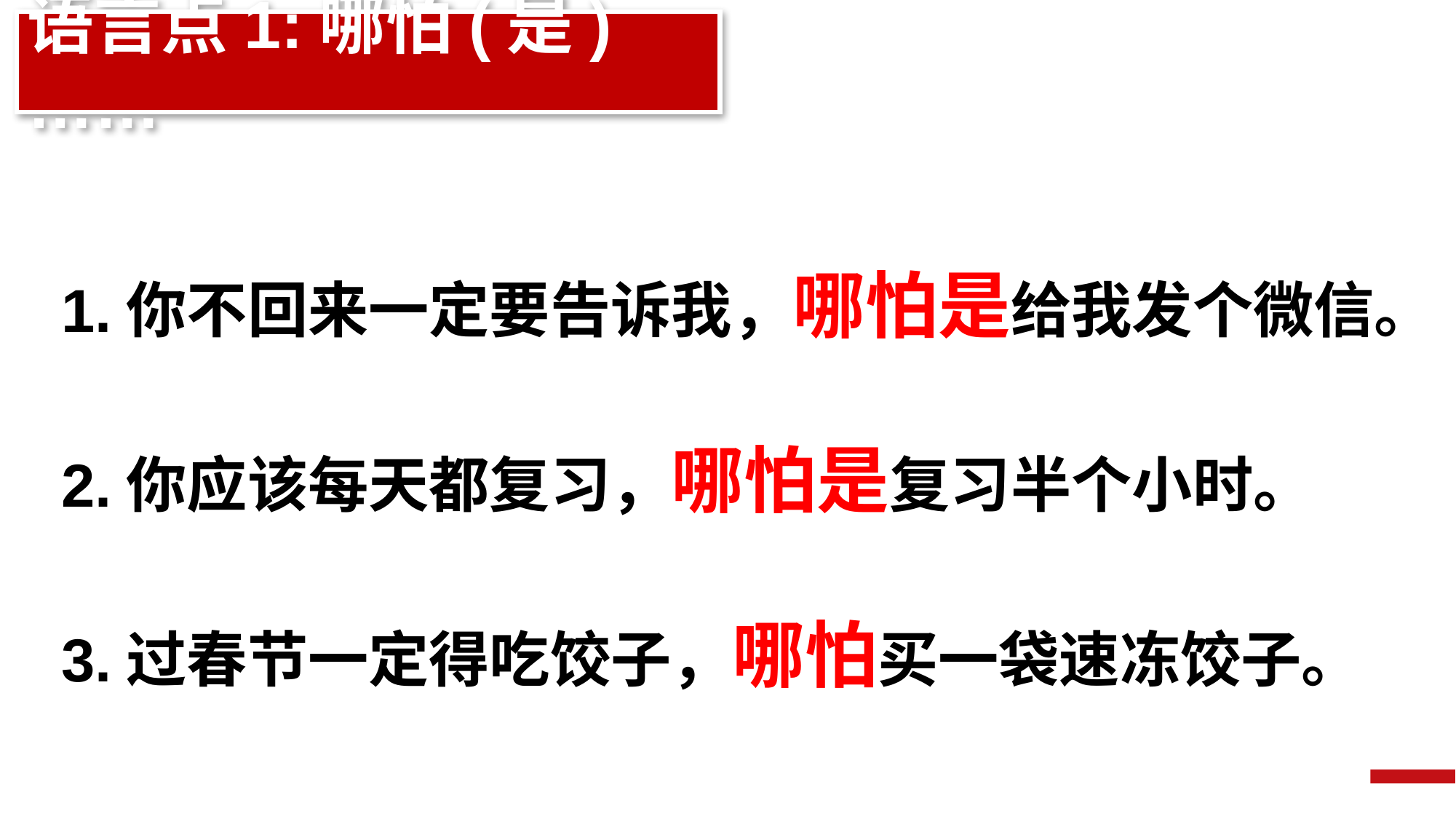

语言点1:哪怕(是)……
1.你不回来一定要告诉我，哪怕是给我发个微信。
2.你应该每天都复习，哪怕是复习半个小时。
3.过春节一定得吃饺子，哪怕买一袋速冻饺子。